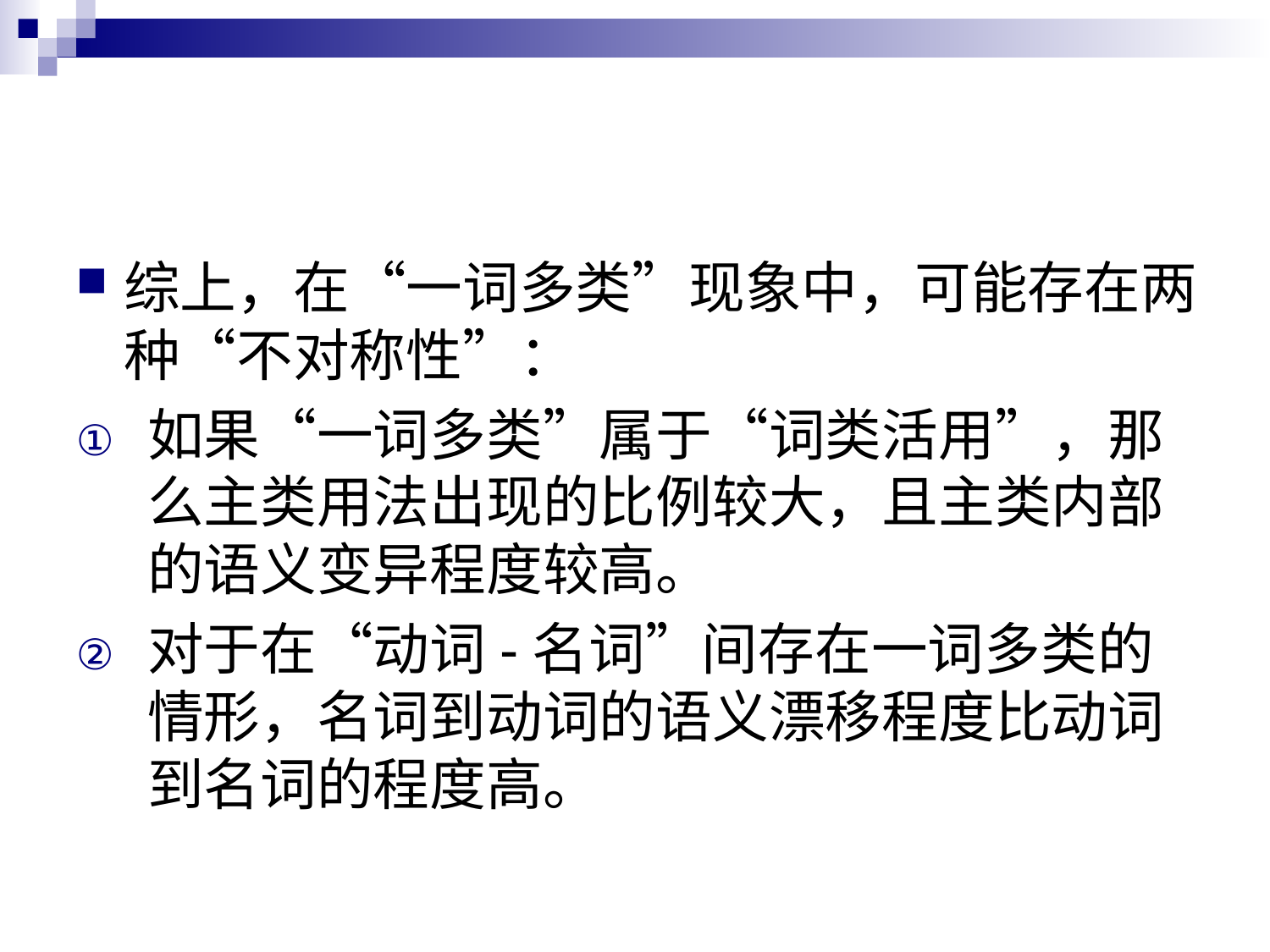

综上，在“一词多类”现象中，可能存在两种“不对称性”：
如果“一词多类”属于“词类活用”，那么主类用法出现的比例较大，且主类内部的语义变异程度较高。
对于在“动词-名词”间存在一词多类的情形，名词到动词的语义漂移程度比动词到名词的程度高。